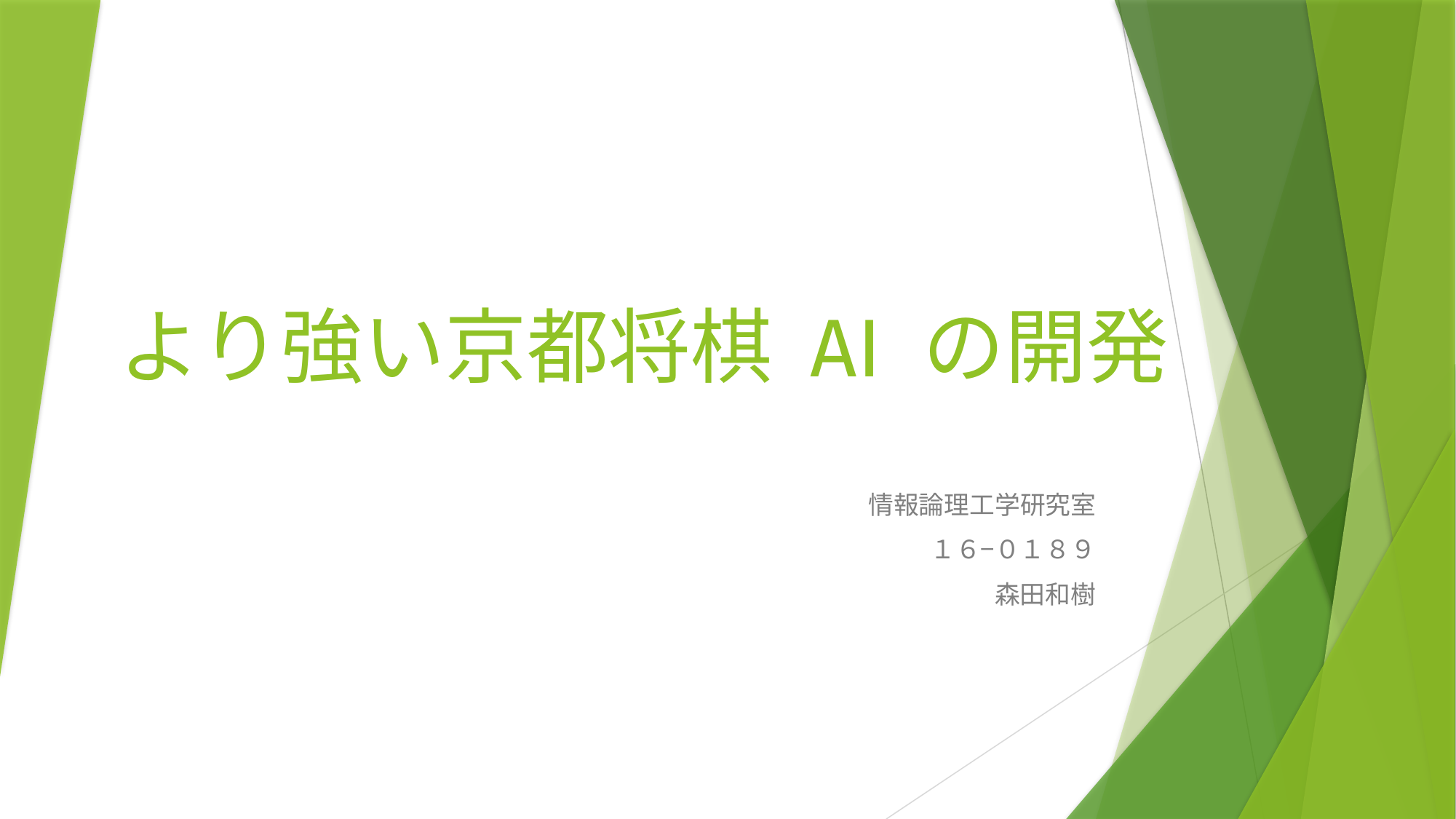

# より強い京都将棋 AI の開発
情報論理工学研究室
１６−０１８９
森田和樹